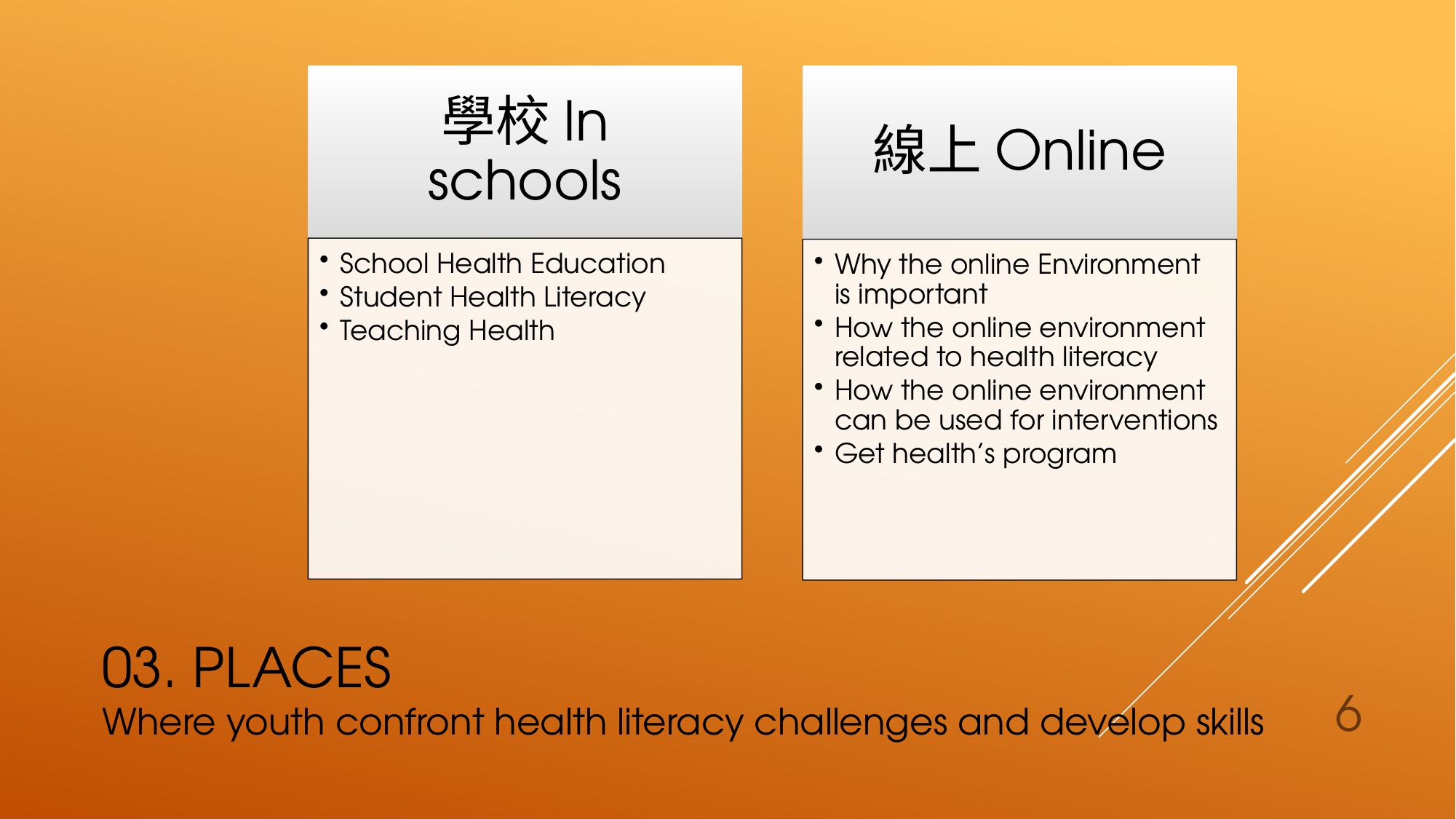

學校In schools
School Health Education
Student Health Literacy
Teaching Health
線上Online
Why the online Environment is important
How the online environment related to health literacy
How the online environment can be used for interventions
Get health’s program
# 03. Places Where youth confront health literacy challenges and develop skills
6